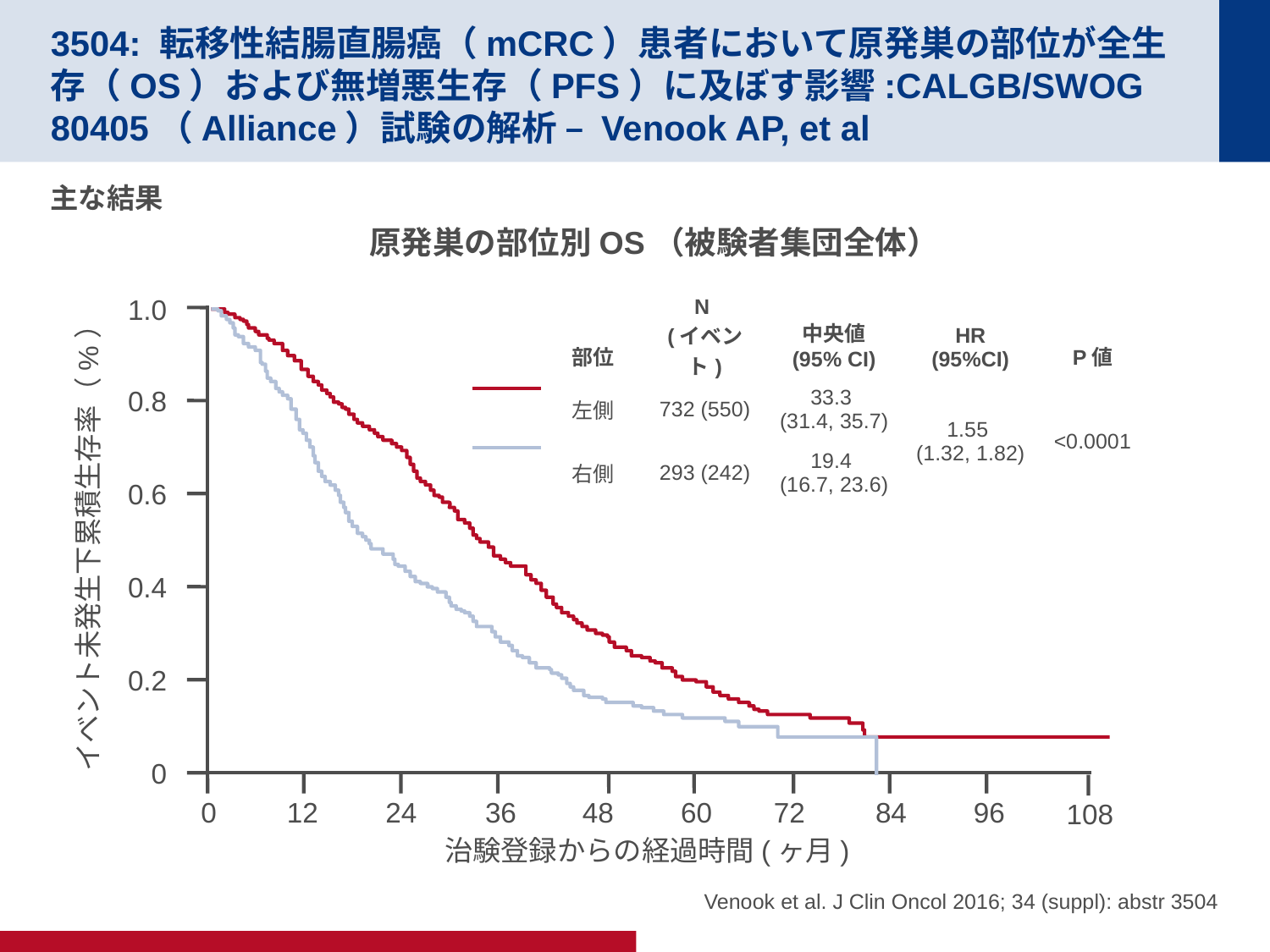

# 3504: 転移性結腸直腸癌（mCRC）患者において原発巣の部位が全生存（OS）および無増悪生存（PFS）に及ぼす影響:CALGB/SWOG 80405（Alliance）試験の解析 – Venook AP, et al
主な結果

原発巣の部位別OS（被験者集団全体）
1.0

0.8

0.6

イベント未発生下累積生存率（%）
0.4

0.2

0

0
12
24
36
48
60
72
84
96
108
治験登録からの経過時間(ヶ月)
| 部位 | N (イベント) | 中央値 (95% CI) | HR (95%CI) | P値 |
| --- | --- | --- | --- | --- |
| 左側 | 732 (550) | 33.3 (31.4, 35.7) | 1.55 (1.32, 1.82) | <0.0001 |
| 右側 | 293 (242) | 19.4 (16.7, 23.6) |  |  |
 Venook et al. J Clin Oncol 2016; 34 (suppl): abstr 3504